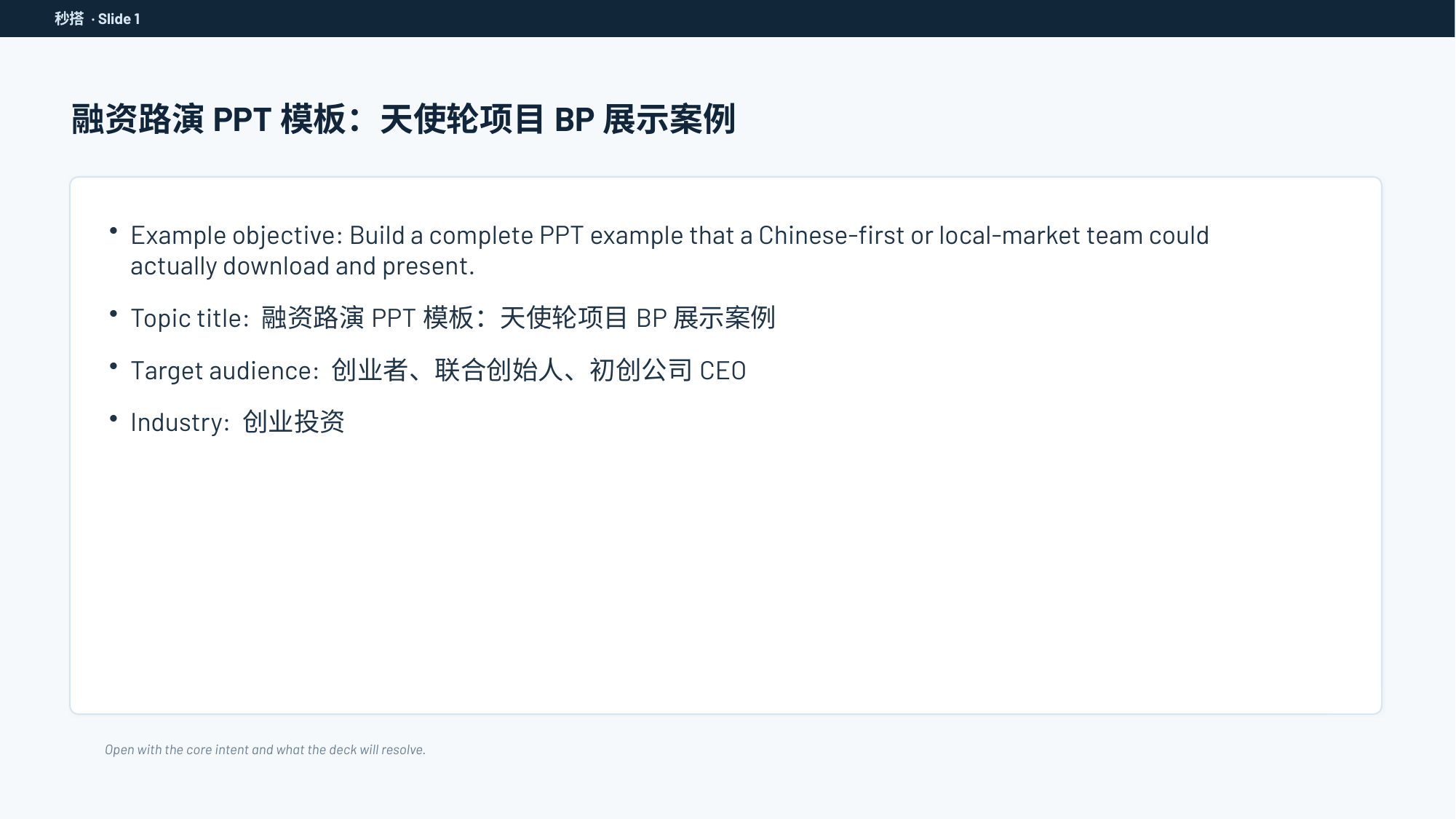

秒搭 · Slide 1
融资路演PPT模板：天使轮项目BP展示案例

Example objective: Build a complete PPT example that a Chinese-first or local-market team could actually download and present.
Topic title: 融资路演PPT模板：天使轮项目BP展示案例
Target audience: 创业者、联合创始人、初创公司CEO
Industry: 创业投资
Open with the core intent and what the deck will resolve.